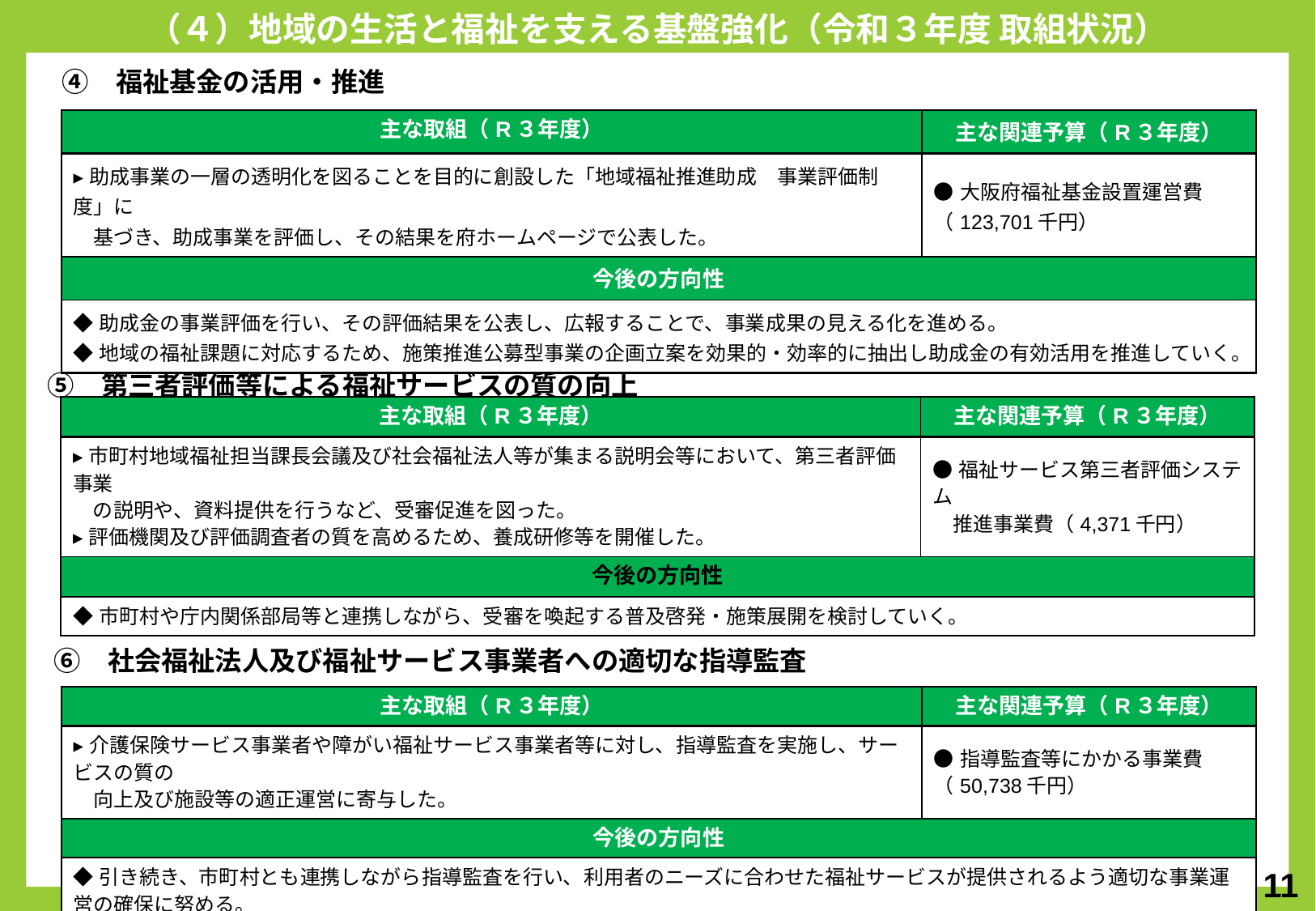

（４）地域の生活と福祉を支える基盤強化（令和３年度 取組状況）
　④　福祉基金の活用・推進
| 主な取組（R３年度） | 主な関連予算（R３年度） |
| --- | --- |
| ▸助成事業の一層の透明化を図ることを目的に創設した「地域福祉推進助成　事業評価制度」に 　基づき、助成事業を評価し、その結果を府ホームページで公表した。 | ●大阪府福祉基金設置運営費（123,701千円） |
| 今後の方向性 |  |
| ◆助成金の事業評価を行い、その評価結果を公表し、広報することで、事業成果の見える化を進める。 ◆地域の福祉課題に対応するため、施策推進公募型事業の企画立案を効果的・効率的に抽出し助成金の有効活用を推進していく。 |  |
　⑤　第三者評価等による福祉サービスの質の向上
| 主な取組（R３年度） | 主な関連予算（R３年度） |
| --- | --- |
| ▸市町村地域福祉担当課長会議及び社会福祉法人等が集まる説明会等において、第三者評価事業 　の説明や、資料提供を行うなど、受審促進を図った。 ▸評価機関及び評価調査者の質を高めるため、養成研修等を開催した。 | ●福祉サービス第三者評価システム 　推進事業費（4,371千円） |
| 今後の方向性 |  |
| ◆市町村や庁内関係部局等と連携しながら、受審を喚起する普及啓発・施策展開を検討していく。 |  |
　⑥　社会福祉法人及び福祉サービス事業者への適切な指導監査
| 主な取組（R３年度） | 主な関連予算（R３年度） |
| --- | --- |
| ▸介護保険サービス事業者や障がい福祉サービス事業者等に対し、指導監査を実施し、サービスの質の 　向上及び施設等の適正運営に寄与した。 | ●指導監査等にかかる事業費 （50,738千円） |
| 今後の方向性 |  |
| ◆引き続き、市町村とも連携しながら指導監査を行い、利用者のニーズに合わせた福祉サービスが提供されるよう適切な事業運営の確保に努める。 |  |
11